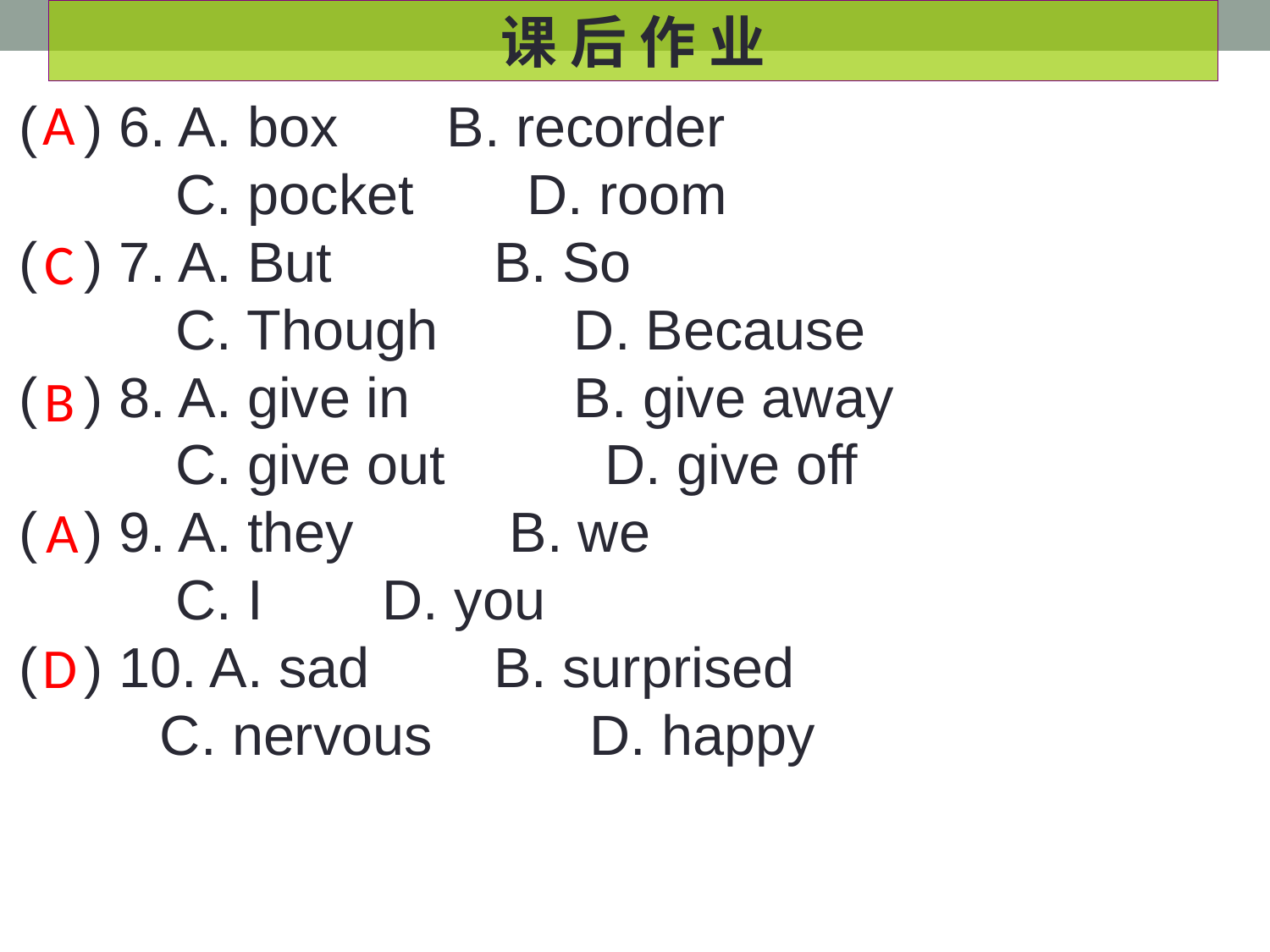

课 后 作 业
A
(   ) 6. A. box 	   B. recorder
          C. pocket	D. room
(   ) 7. A. But	      B. So
          C. Though 	   D. Because
(   ) 8. A. give in	   B. give away
          C. give out	     D. give off
(   ) 9. A. they	       B. we
          C. I	       D. you
(   ) 10. A. sad	      B. surprised
         C. nervous	    D. happy
C
B
A
D